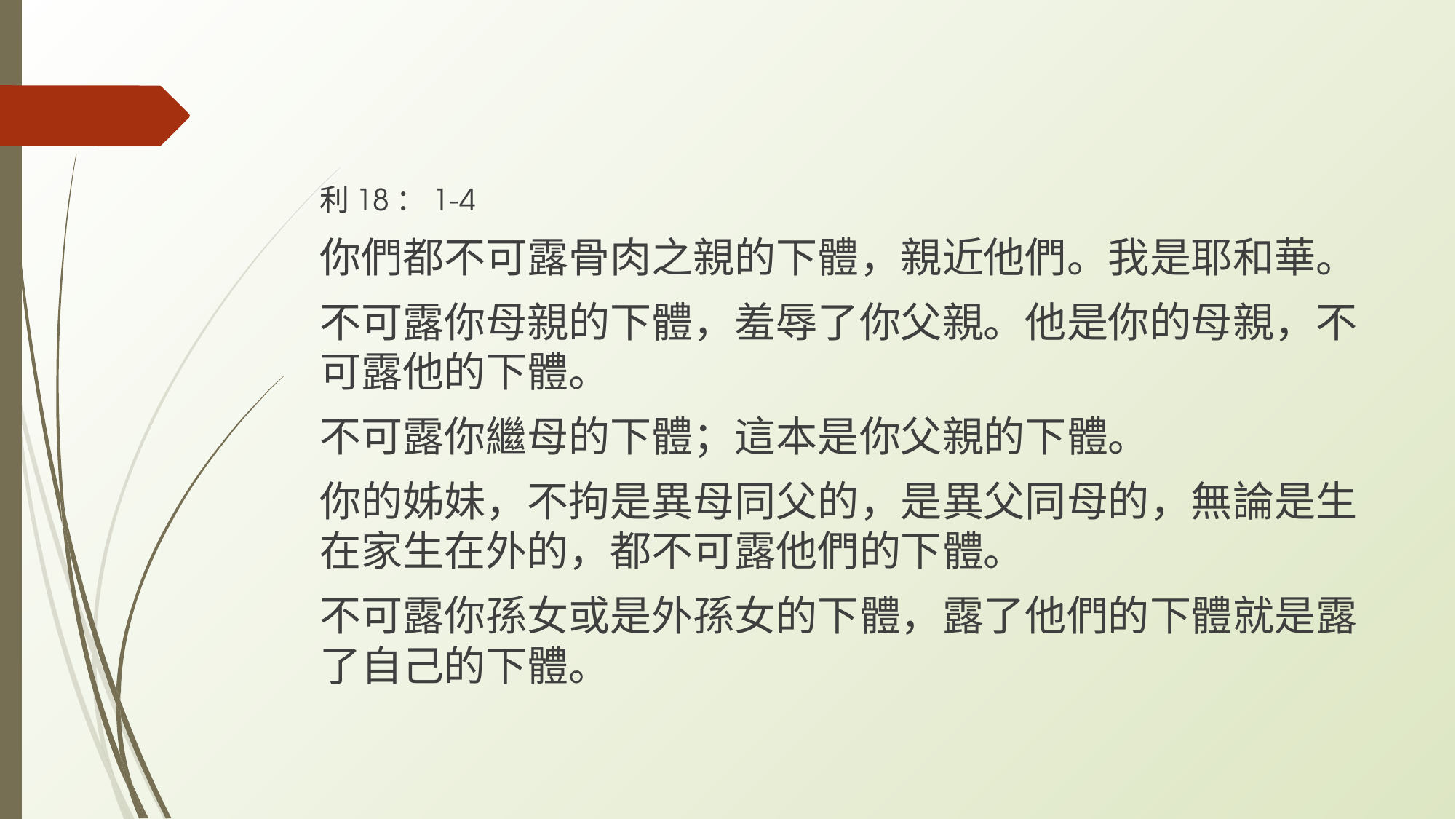

#
利18：1-4
你們都不可露骨肉之親的下體，親近他們。我是耶和華。
不可露你母親的下體，羞辱了你父親。他是你的母親，不可露他的下體。
不可露你繼母的下體；這本是你父親的下體。
你的姊妹，不拘是異母同父的，是異父同母的，無論是生在家生在外的，都不可露他們的下體。
不可露你孫女或是外孫女的下體，露了他們的下體就是露了自己的下體。